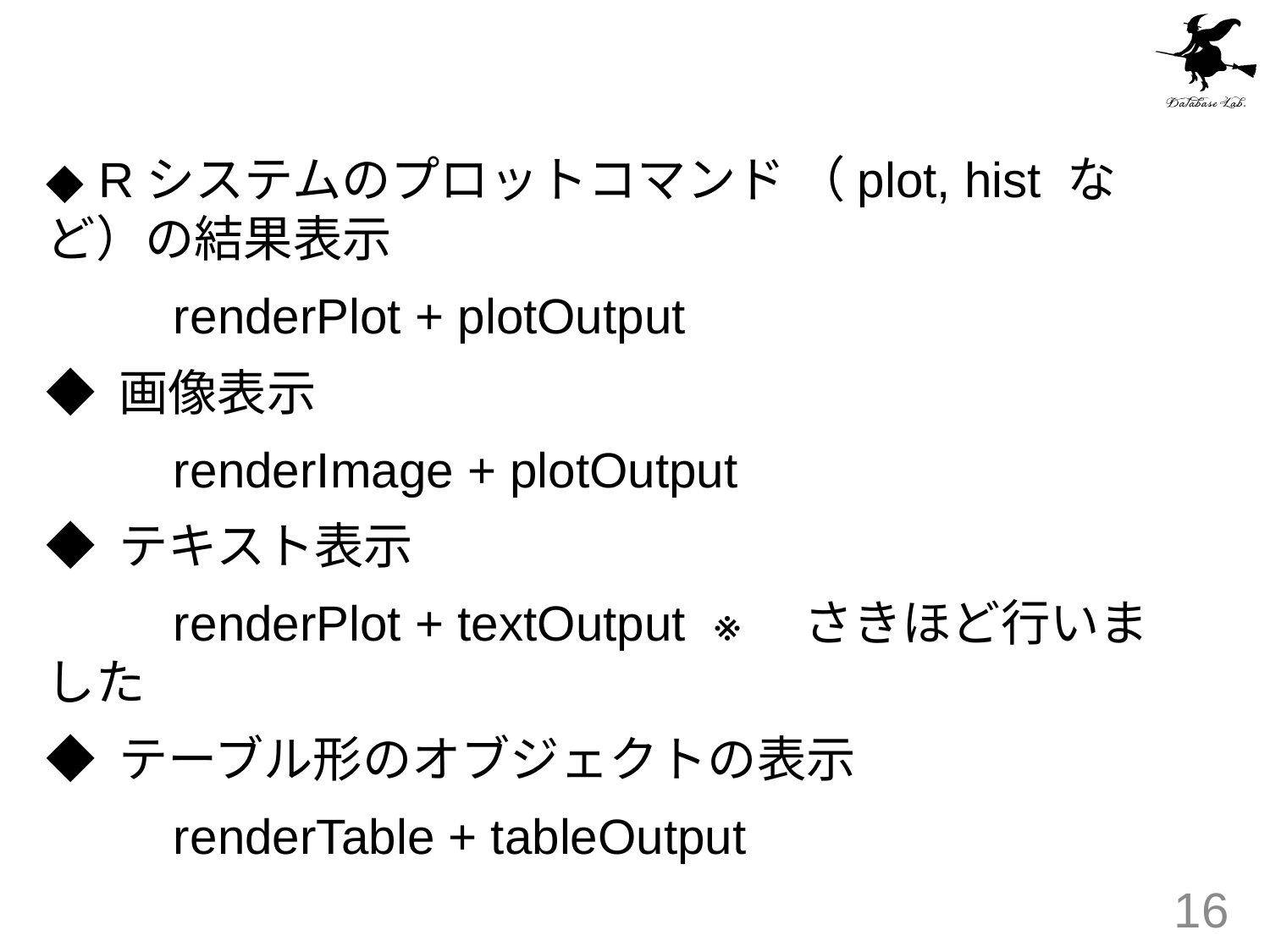

◆ Rシステムのプロットコマンド （plot, hist など）の結果表示
	renderPlot + plotOutput
◆ 画像表示
	renderImage + plotOutput
◆ テキスト表示
	renderPlot + textOutput  ※　さきほど行いました
◆ テーブル形のオブジェクトの表示
	renderTable + tableOutput

16